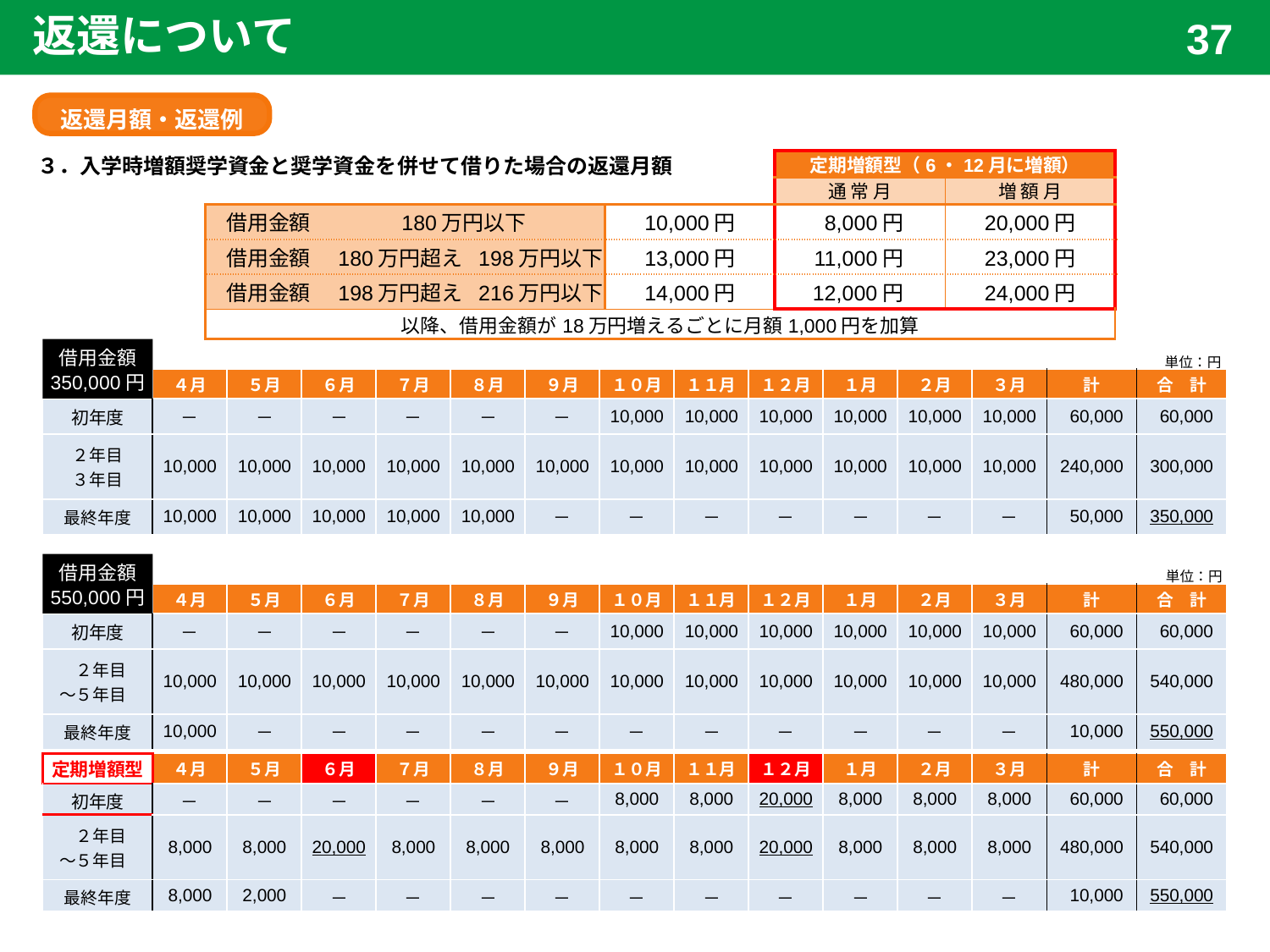

返還について
37
返還月額・返還例
３．入学時増額奨学資金と奨学資金を併せて借りた場合の返還月額
|  |  | 定期増額型（6・12月に増額） |  |
| --- | --- | --- | --- |
|  |  | 通 常 月 | 増 額 月 |
| 借用金額　　　　180万円以下 | 10,000円 | 8,000円 | 20,000円 |
| 借用金額　180万円超え 198万円以下 | 13,000円 | 11,000円 | 23,000円 |
| 借用金額　198万円超え 216万円以下 | 14,000円 | 12,000円 | 24,000円 |
| 以降、借用金額が18万円増えるごとに月額1,000円を加算 |  |  |  |
単位：円
借用金額
350,000円
|  | ４月 | ５月 | ６月 | ７月 | ８月 | ９月 | １０月 | １１月 | １２月 | １月 | ２月 | ３月 | 計 | 合　計 |
| --- | --- | --- | --- | --- | --- | --- | --- | --- | --- | --- | --- | --- | --- | --- |
| 初年度 | － | － | － | － | － | － | 10,000 | 10,000 | 10,000 | 10,000 | 10,000 | 10,000 | 60,000 | 60,000 |
| ２年目 ３年目 | 10,000 | 10,000 | 10,000 | 10,000 | 10,000 | 10,000 | 10,000 | 10,000 | 10,000 | 10,000 | 10,000 | 10,000 | 240,000 | 300,000 |
| 最終年度 | 10,000 | 10,000 | 10,000 | 10,000 | 10,000 | － | － | － | － | － | － | － | 50,000 | 350,000 |
単位：円
借用金額
550,000円
|  | ４月 | ５月 | ６月 | ７月 | ８月 | ９月 | １０月 | １１月 | １２月 | １月 | ２月 | ３月 | 計 | 合　計 |
| --- | --- | --- | --- | --- | --- | --- | --- | --- | --- | --- | --- | --- | --- | --- |
| 初年度 | － | － | － | － | － | － | 10,000 | 10,000 | 10,000 | 10,000 | 10,000 | 10,000 | 60,000 | 60,000 |
| ２年目 　～５年目 | 10,000 | 10,000 | 10,000 | 10,000 | 10,000 | 10,000 | 10,000 | 10,000 | 10,000 | 10,000 | 10,000 | 10,000 | 480,000 | 540,000 |
| 最終年度 | 10,000 | － | － | － | － | － | － | － | － | － | － | － | 10,000 | 550,000 |
| 定期増額型 | ４月 | ５月 | ６月 | ７月 | ８月 | ９月 | １０月 | １１月 | １２月 | １月 | ２月 | ３月 | 計 | 合　計 |
| --- | --- | --- | --- | --- | --- | --- | --- | --- | --- | --- | --- | --- | --- | --- |
| 初年度 | － | － | － | － | － | － | 8,000 | 8,000 | 20,000 | 8,000 | 8,000 | 8,000 | 60,000 | 60,000 |
| ２年目 　～５年目 | 8,000 | 8,000 | 20,000 | 8,000 | 8,000 | 8,000 | 8,000 | 8,000 | 20,000 | 8,000 | 8,000 | 8,000 | 480,000 | 540,000 |
| 最終年度 | 8,000 | 2,000 | － | － | － | － | － | － | － | － | － | － | 10,000 | 550,000 |